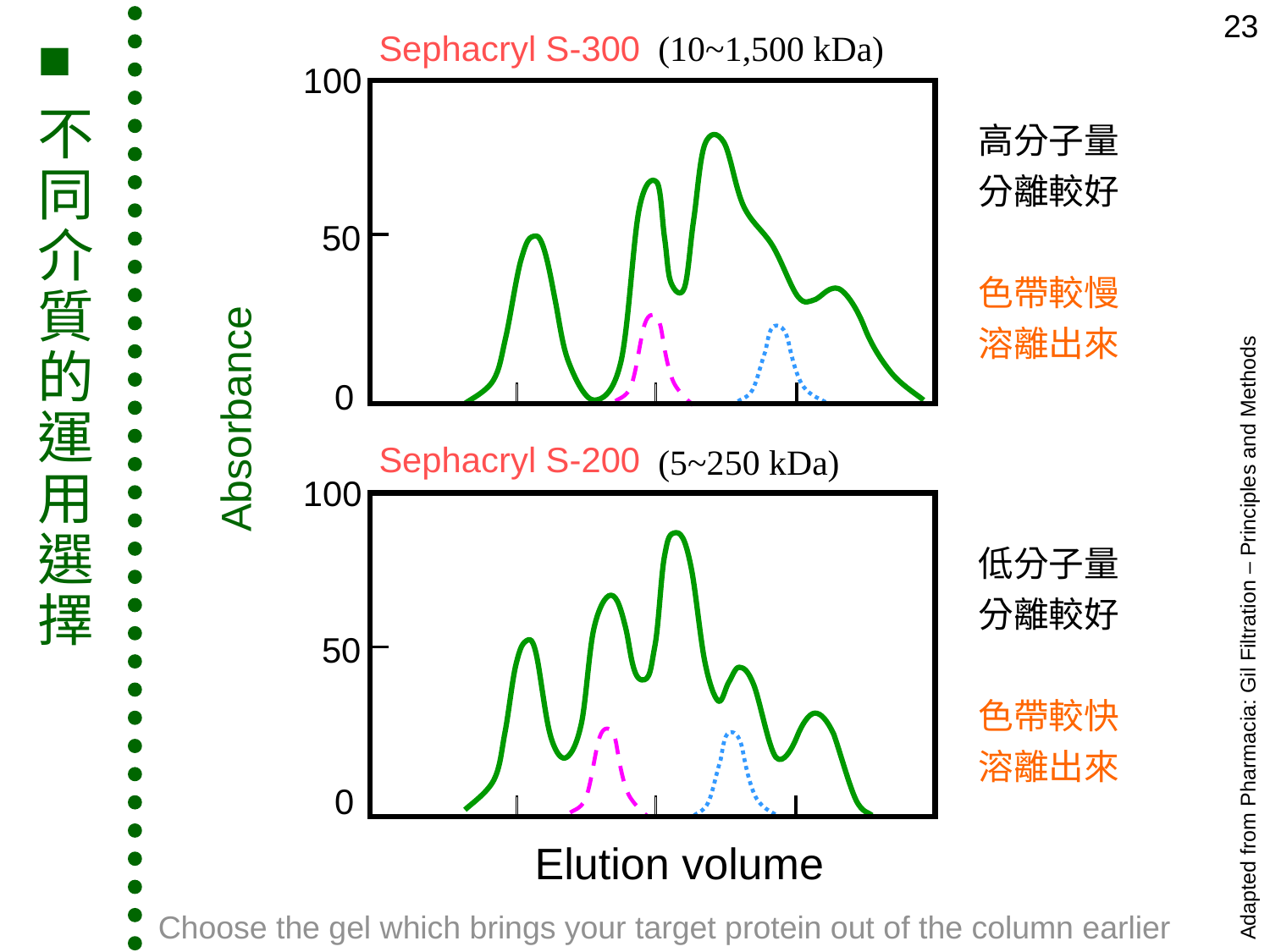

23
(10~1,500 kDa)

Sephacryl S-300
■
不
同
介
質
的
運
用
選
擇
100
50
0

高分子量
分離較好

色帶較慢
溶離出來

Absorbance
(5~250 kDa)
Sephacryl S-200
100
50
0

低分子量
分離較好

色帶較快
溶離出來

Adapted from Pharmacia: Gil Filtration – Principles and Methods

Elution volume
Choose the gel which brings your target protein out of the column earlier